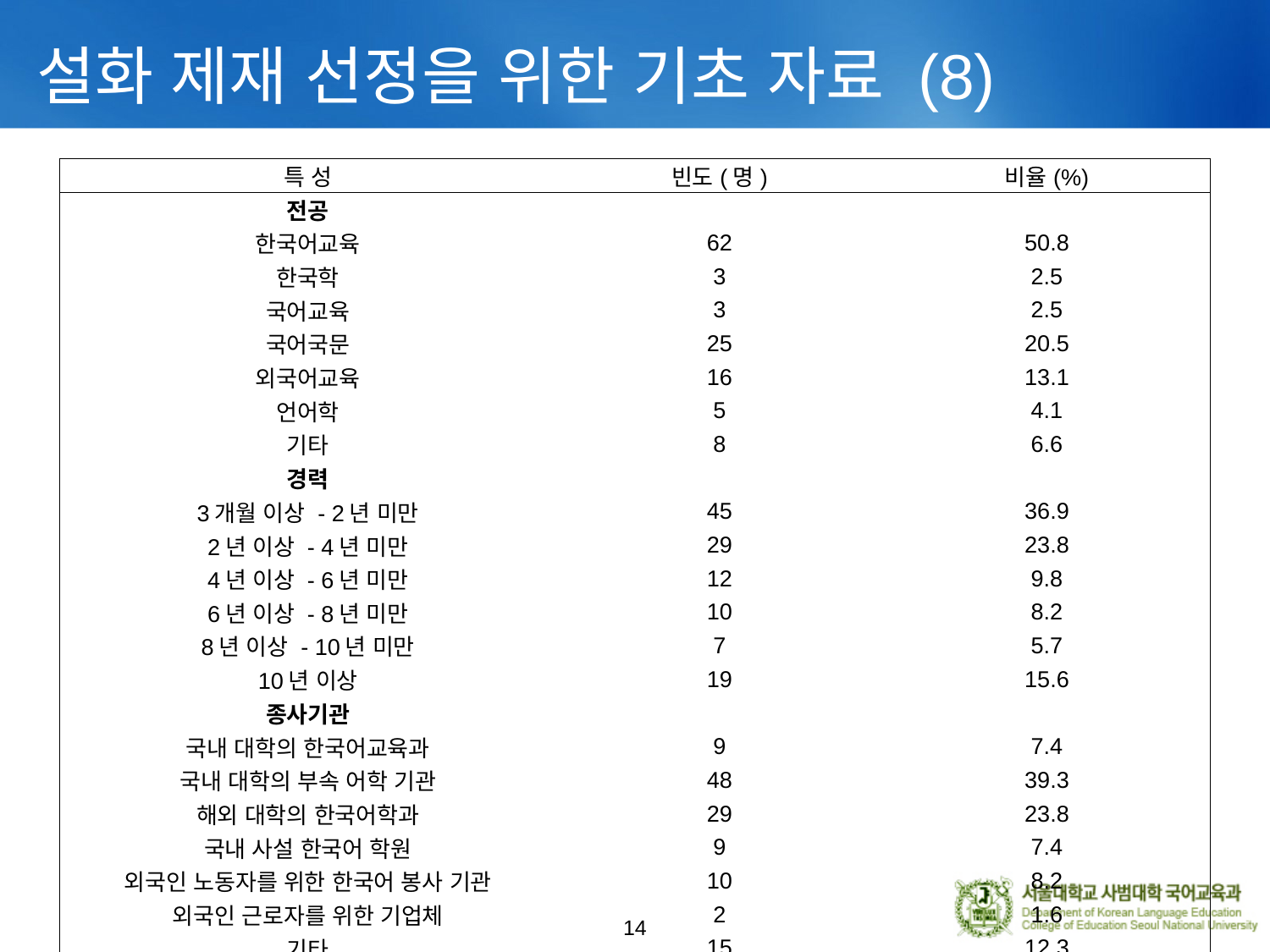

# 설화 제재 선정을 위한 기초 자료 (8)
| 특 성 | 빈도(명) | 비율(%) |
| --- | --- | --- |
| 전공 |  |  |
| 한국어교육 | 62 | 50.8 |
| 한국학 | 3 | 2.5 |
| 국어교육 | 3 | 2.5 |
| 국어국문 | 25 | 20.5 |
| 외국어교육 | 16 | 13.1 |
| 언어학 | 5 | 4.1 |
| 기타 | 8 | 6.6 |
| 경력 |  |  |
| 3개월 이상 - 2년 미만 | 45 | 36.9 |
| 2년 이상 - 4년 미만 | 29 | 23.8 |
| 4년 이상 - 6년 미만 | 12 | 9.8 |
| 6년 이상 - 8년 미만 | 10 | 8.2 |
| 8년 이상 - 10년 미만 | 7 | 5.7 |
| 10년 이상 | 19 | 15.6 |
| 종사기관 |  |  |
| 국내 대학의 한국어교육과 | 9 | 7.4 |
| 국내 대학의 부속 어학 기관 | 48 | 39.3 |
| 해외 대학의 한국어학과 | 29 | 23.8 |
| 국내 사설 한국어 학원 | 9 | 7.4 |
| 외국인 노동자를 위한 한국어 봉사 기관 | 10 | 8.2 |
| 외국인 근로자를 위한 기업체 | 2 | 1.6 |
| 기타 | 15 | 12.3 |
| 합계 | 122 | 100 |
14